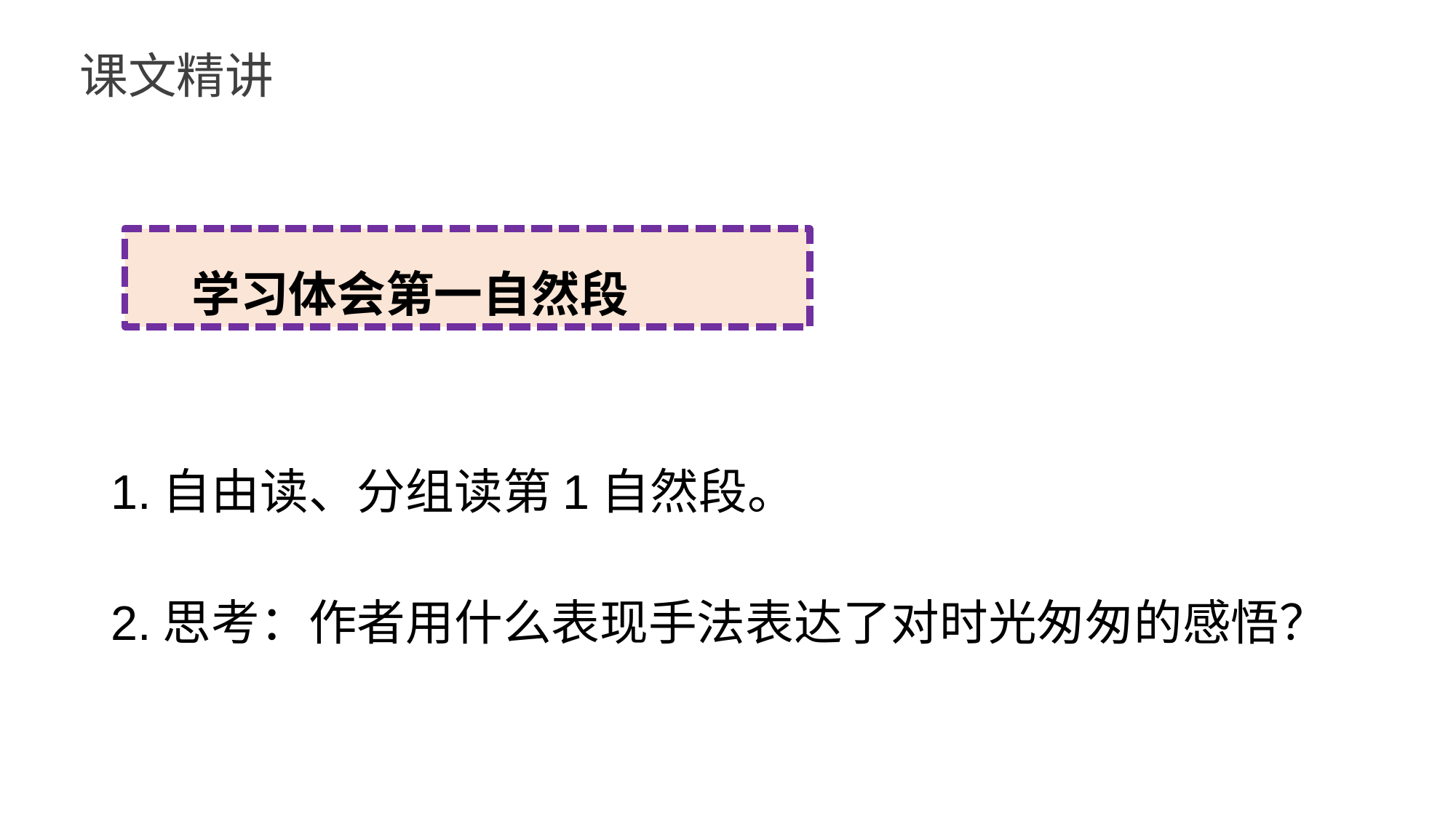

课文精讲
    学习体会第一自然段
1.自由读、分组读第1自然段。
2.思考：作者用什么表现手法表达了对时光匆匆的感悟？